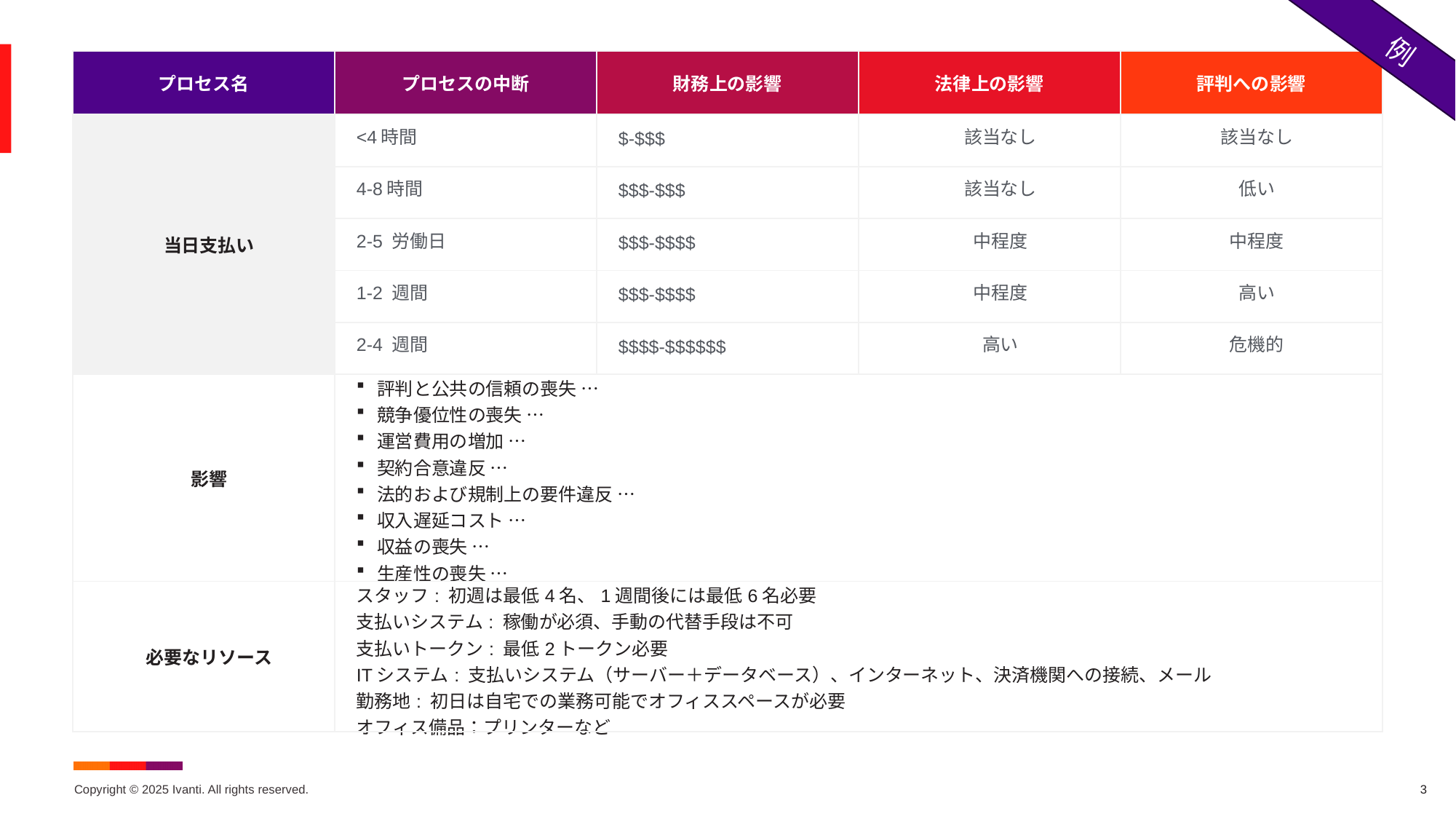

例
| プロセス名 | プロセスの中断 | 財務上の影響 | 法律上の影響 | 評判への影響 |
| --- | --- | --- | --- | --- |
| 当日支払い | <4時間 | $-$$$ | 該当なし | 該当なし |
|  | 4-8時間 | $$$-$$$ | 該当なし | 低い |
|  | 2-5 労働日 | $$$-$$$$ | 中程度 | 中程度 |
|  | 1-2 週間 | $$$-$$$$ | 中程度 | 高い |
|  | 2-4 週間 | $$$$-$$$$$$ | 高い | 危機的 |
| 影響 | 評判と公共の信頼の喪失 … 競争優位性の喪失 … 運営費用の増加 … 契約合意違反 … 法的および規制上の要件違反 … 収入遅延コスト … 収益の喪失 … 生産性の喪失 … その他: … |  |  |  |
| 必要なリソース | スタッフ: 初週は最低4名、1週間後には最低6名必要 支払いシステム: 稼働が必須、手動の代替手段は不可 支払いトークン: 最低2トークン必要 ITシステム: 支払いシステム（サーバー＋データベース）、インターネット、決済機関への接続、メール 勤務地: 初日は自宅での業務可能でオフィススペースが必要 オフィス備品：プリンターなど |  |  |  |